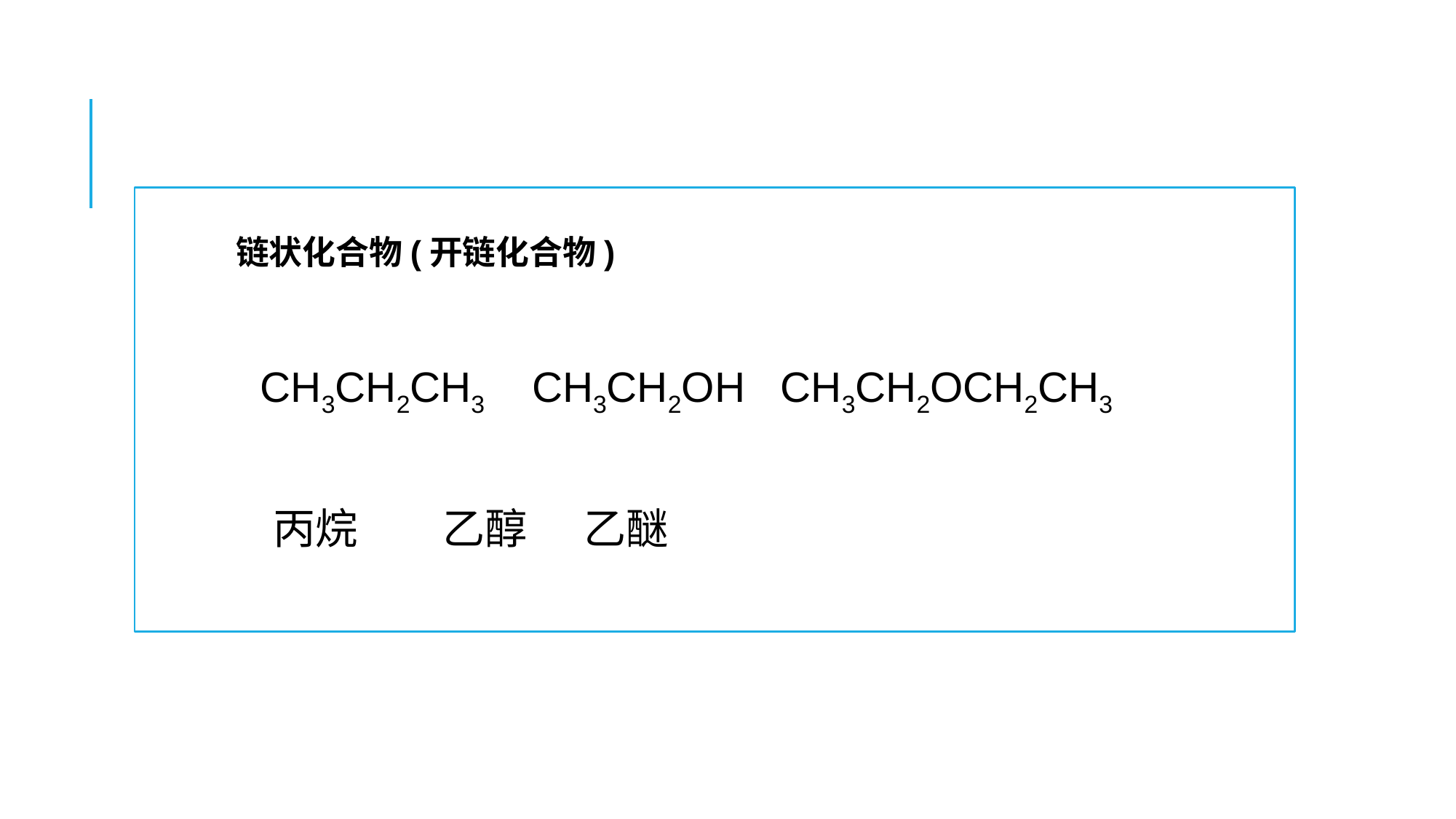

链状化合物(开链化合物)

   CH3CH2CH3    CH3CH2OH   CH3CH2OCH2CH3

    丙烷         乙醇      乙醚